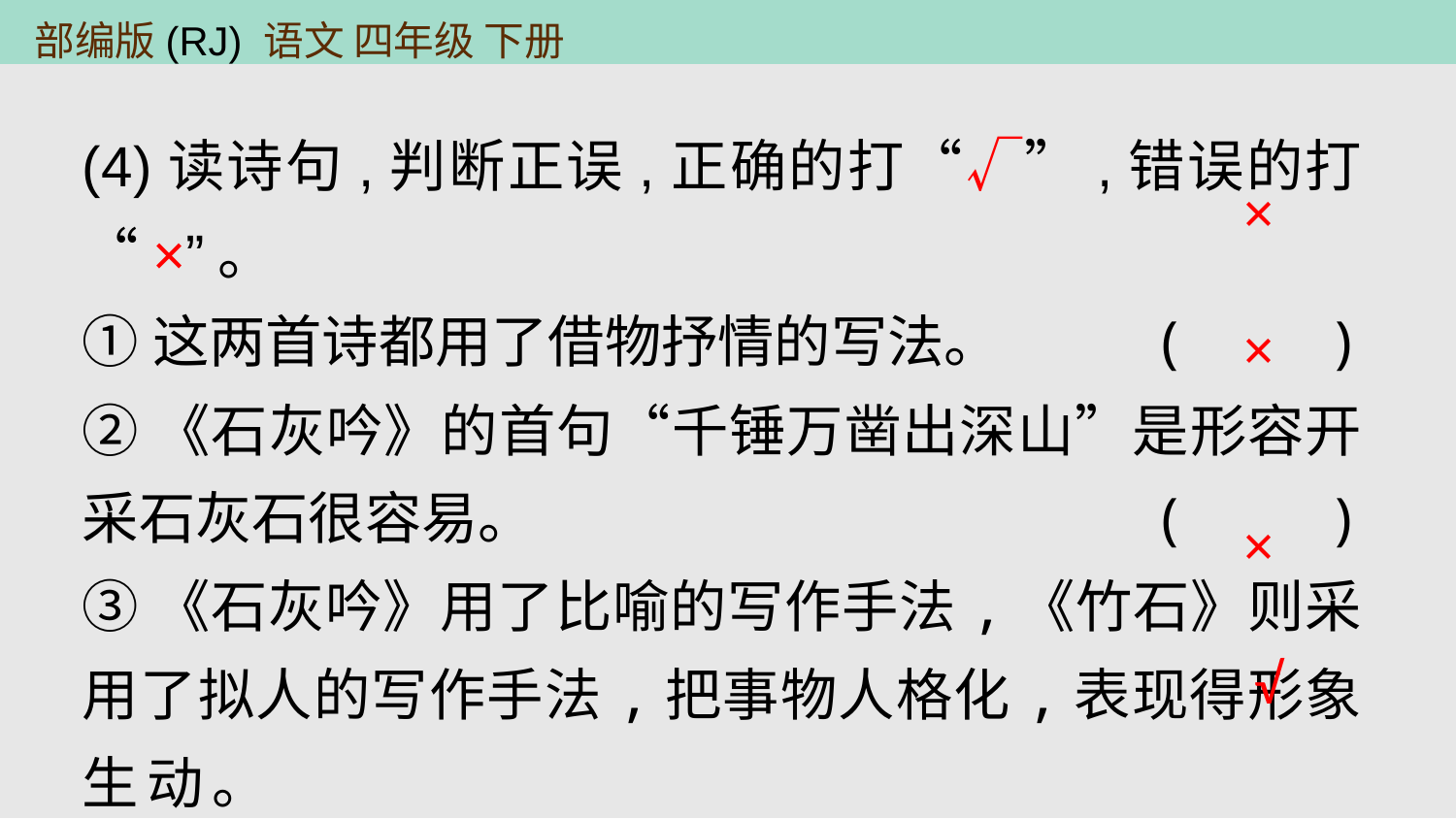

(4)读诗句,判断正误,正确的打“√”,错误的打“×”。
①这两首诗都用了借物抒情的写法。	   (　　)
②《石灰吟》的首句“千锤万凿出深山”是形容开采石灰石很容易。				   (　　)
③《石灰吟》用了比喻的写作手法,《竹石》则采用了拟人的写作手法,把事物人格化,表现得形象生动。							   (　　)
④《石灰吟》表达的是应对磨难的平常心,《竹石》表现的是应对困难的坚决心。		   (　　)
×
×
×
√